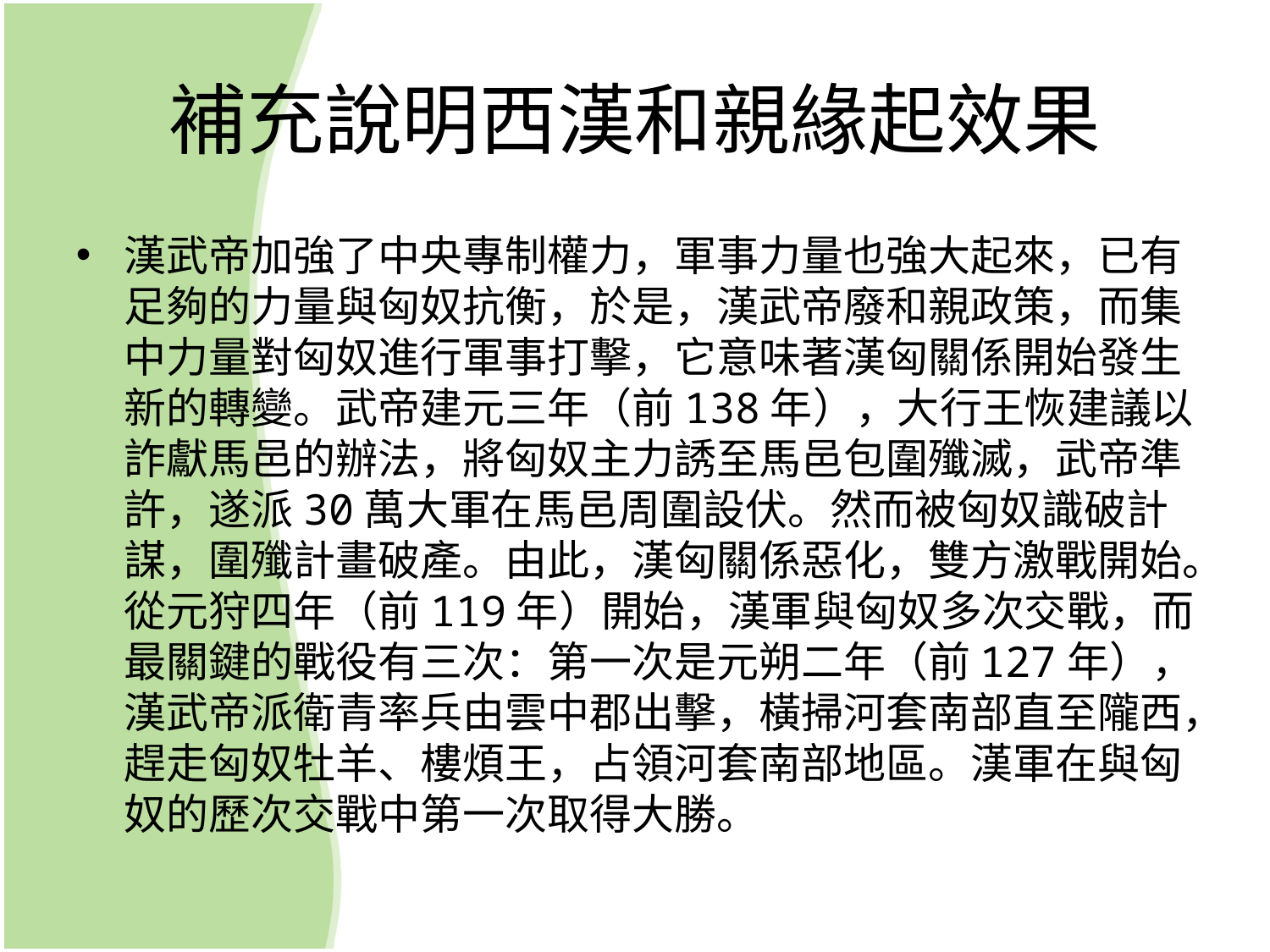

# 補充說明西漢和親緣起效果
漢武帝加強了中央專制權力，軍事力量也強大起來，已有足夠的力量與匈奴抗衡，於是，漢武帝廢和親政策，而集中力量對匈奴進行軍事打擊，它意味著漢匈關係開始發生新的轉變。武帝建元三年（前138年），大行王恢建議以詐獻馬邑的辦法，將匈奴主力誘至馬邑包圍殲滅，武帝準許，遂派30萬大軍在馬邑周圍設伏。然而被匈奴識破計謀，圍殲計畫破產。由此，漢匈關係惡化，雙方激戰開始。從元狩四年（前119年）開始，漢軍與匈奴多次交戰，而最關鍵的戰役有三次：第一次是元朔二年（前127年），漢武帝派衛青率兵由雲中郡出擊，橫掃河套南部直至隴西，趕走匈奴牡羊、樓煩王，占領河套南部地區。漢軍在與匈奴的歷次交戰中第一次取得大勝。